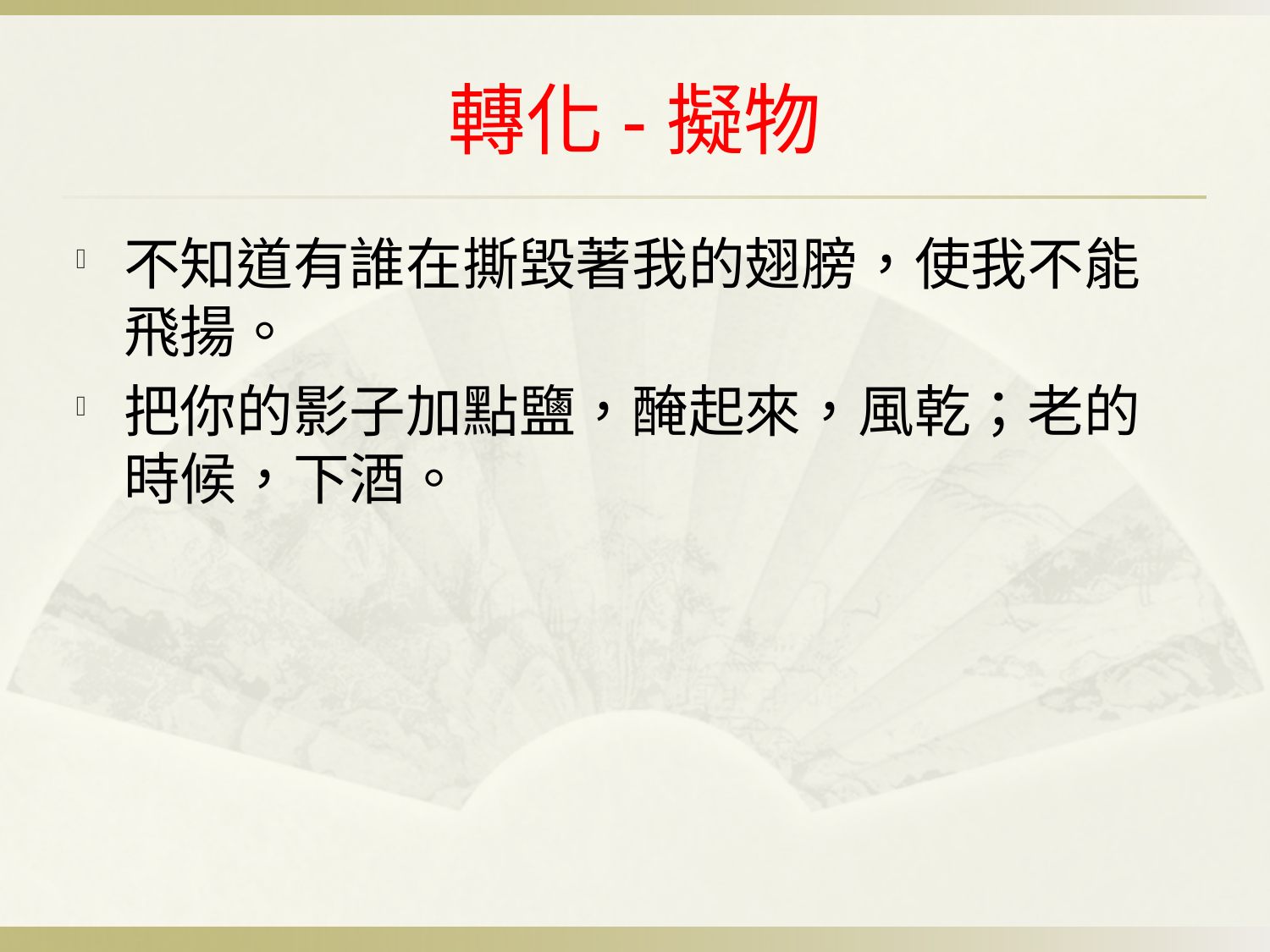

# 轉化-擬物
不知道有誰在撕毀著我的翅膀，使我不能飛揚。
把你的影子加點鹽，醃起來，風乾；老的時候，下酒。